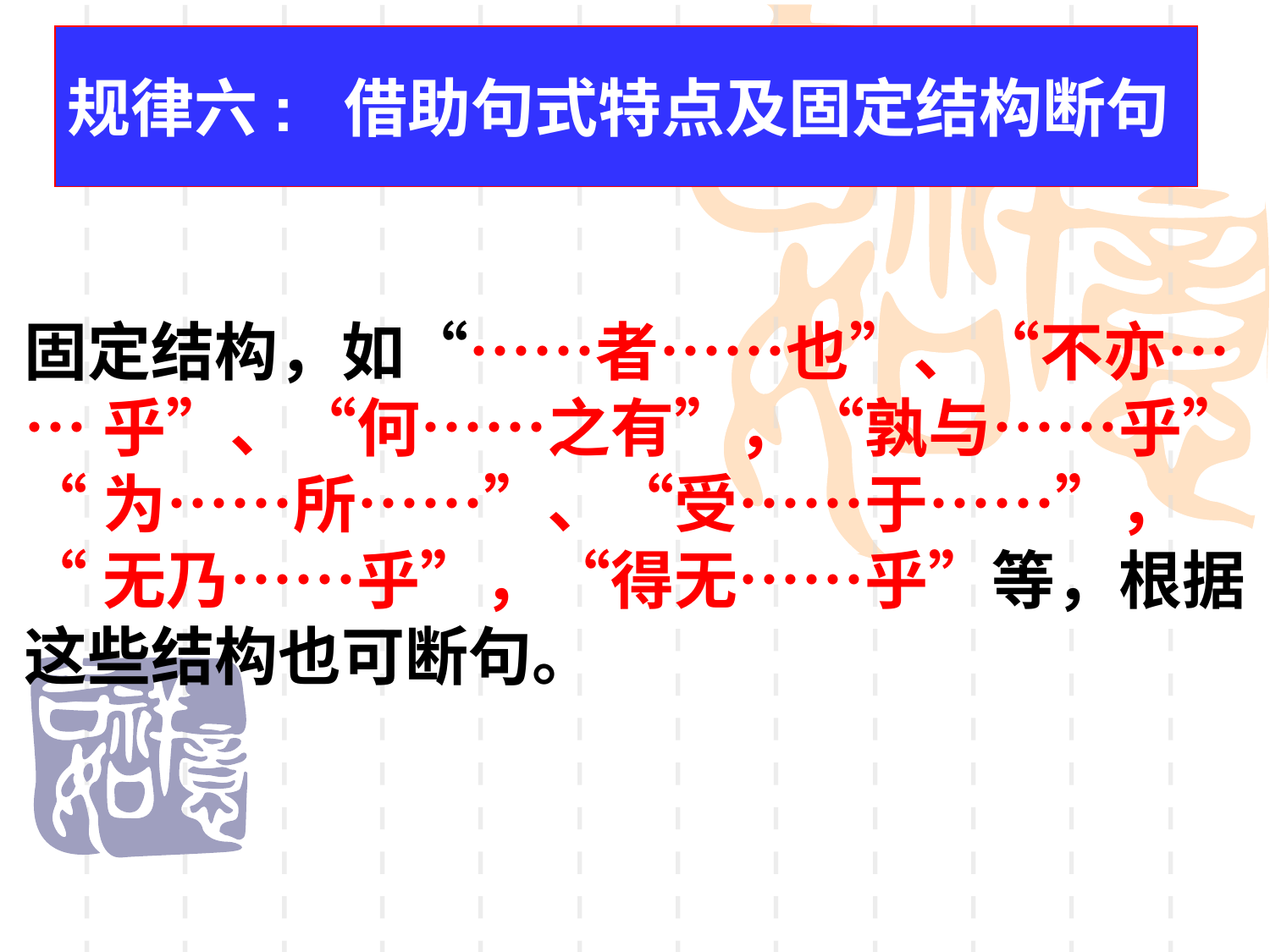

规律六:  借助句式特点及固定结构断句

固定结构，如“……者……也”、“不亦…
…乎”、“何……之有”，“孰与……乎”
“为……所……”、“受……于……”，
“无乃……乎”，“得无……乎”等，根据
这些结构也可断句。